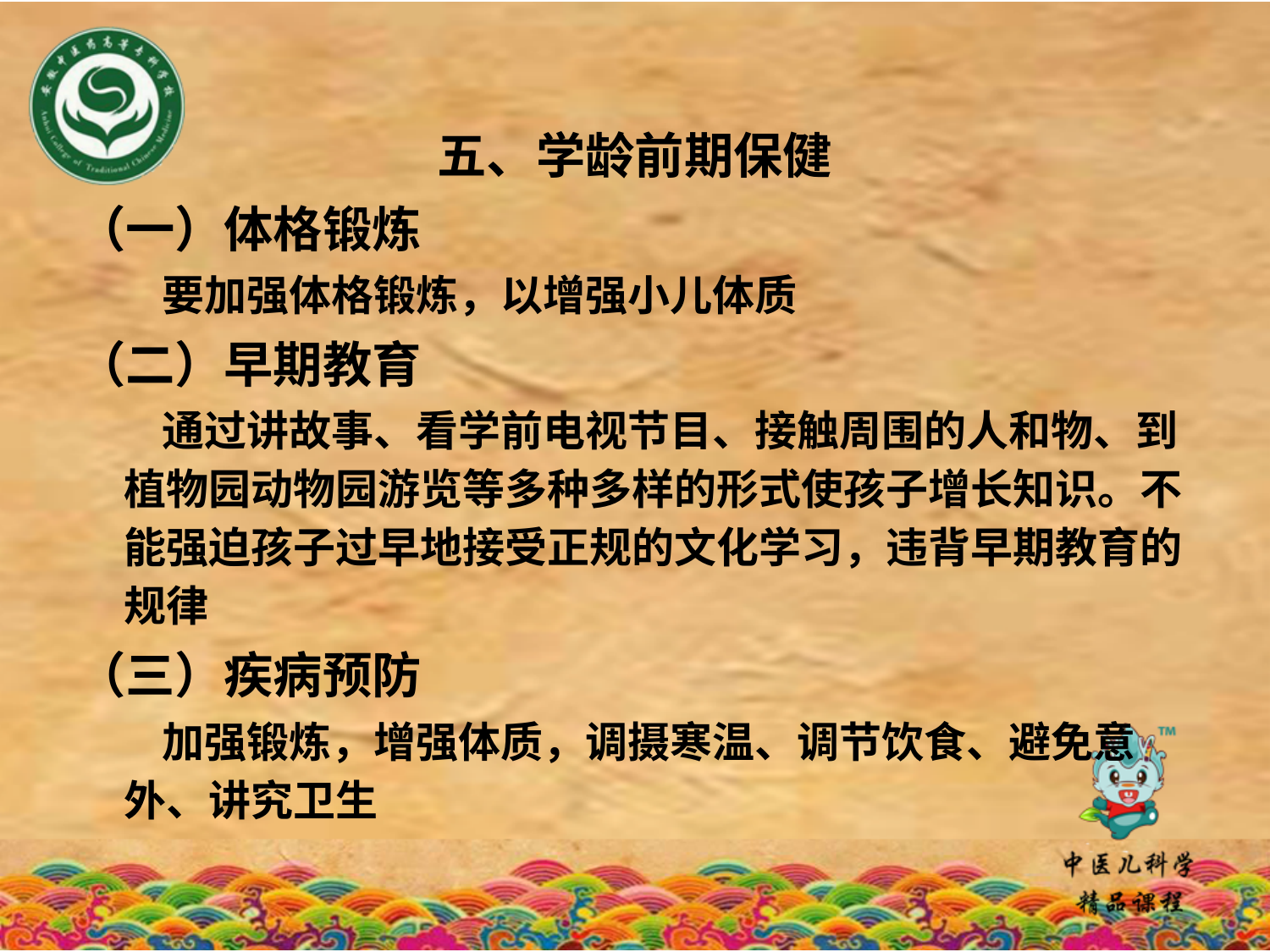

五、学龄前期保健
（一）体格锻炼
        要加强体格锻炼，以增强小儿体质
（二）早期教育
        通过讲故事、看学前电视节目、接触周围的人和物、到植物园动物园游览等多种多样的形式使孩子增长知识。不能强迫孩子过早地接受正规的文化学习，违背早期教育的规律
（三）疾病预防
        加强锻炼，增强体质，调摄寒温、调节饮食、避免意外、讲究卫生